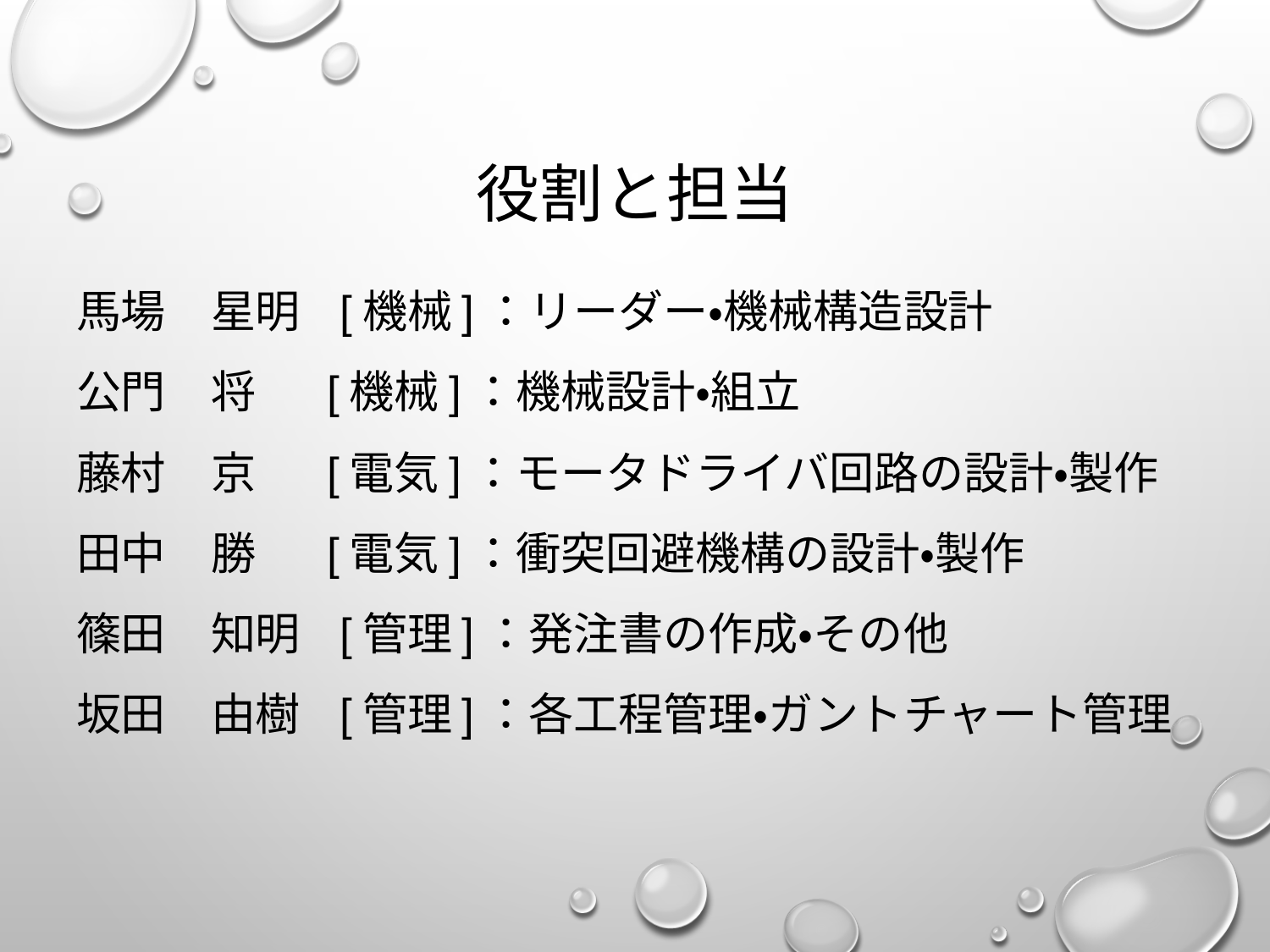

# 役割と担当
馬場　星明   [機械]：リーダー・機械構造設計
公門　将	 [機械]：機械設計・組立
藤村　京	 [電気]：モータドライバ回路の設計・製作
田中　勝	 [電気]：衝突回避機構の設計・製作
篠田　知明   [管理]：発注書の作成・その他
坂田　由樹   [管理]：各工程管理・ガントチャート管理